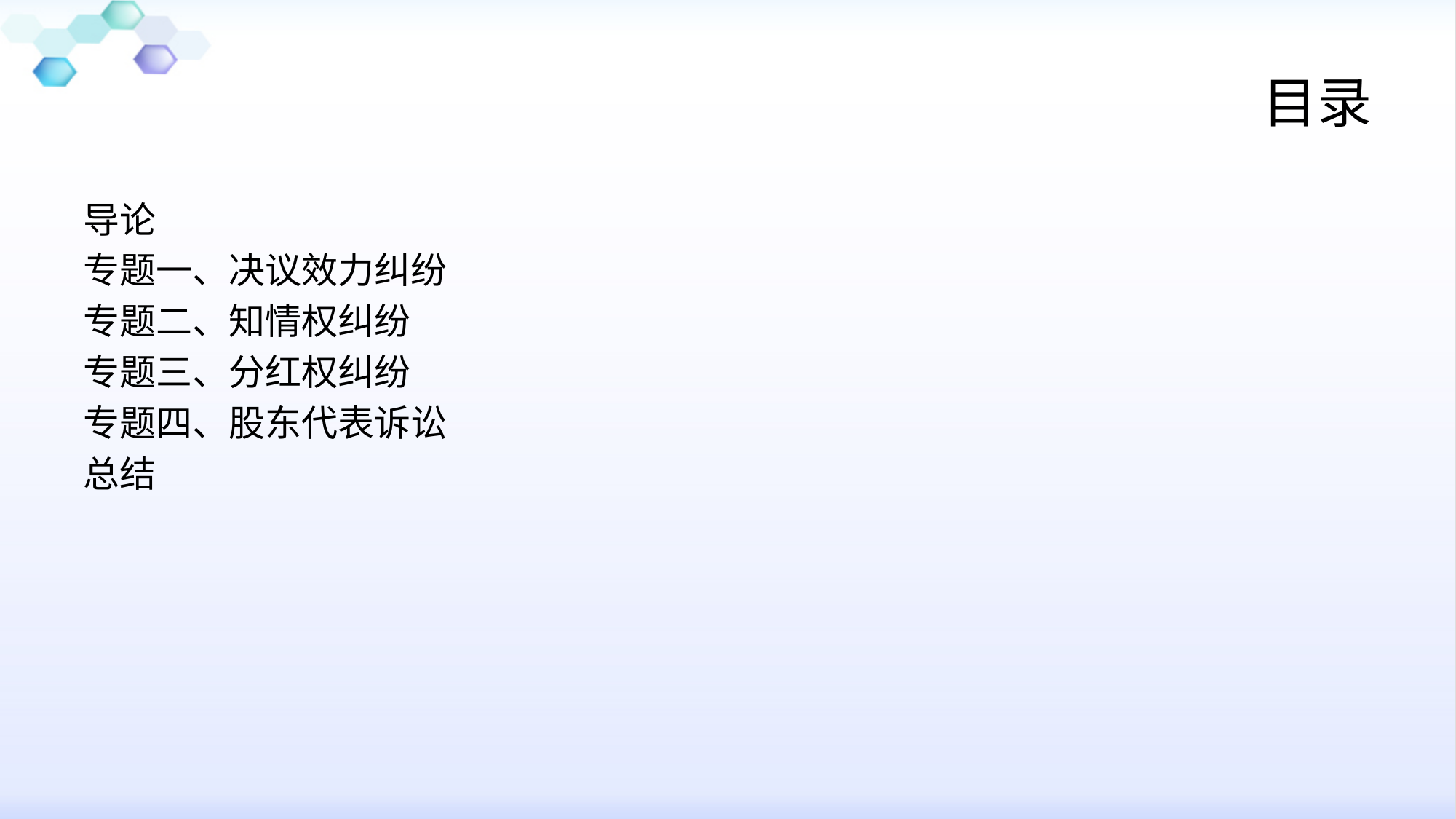

# 目录
导论
专题一、决议效力纠纷
专题二、知情权纠纷
专题三、分红权纠纷
专题四、股东代表诉讼
总结